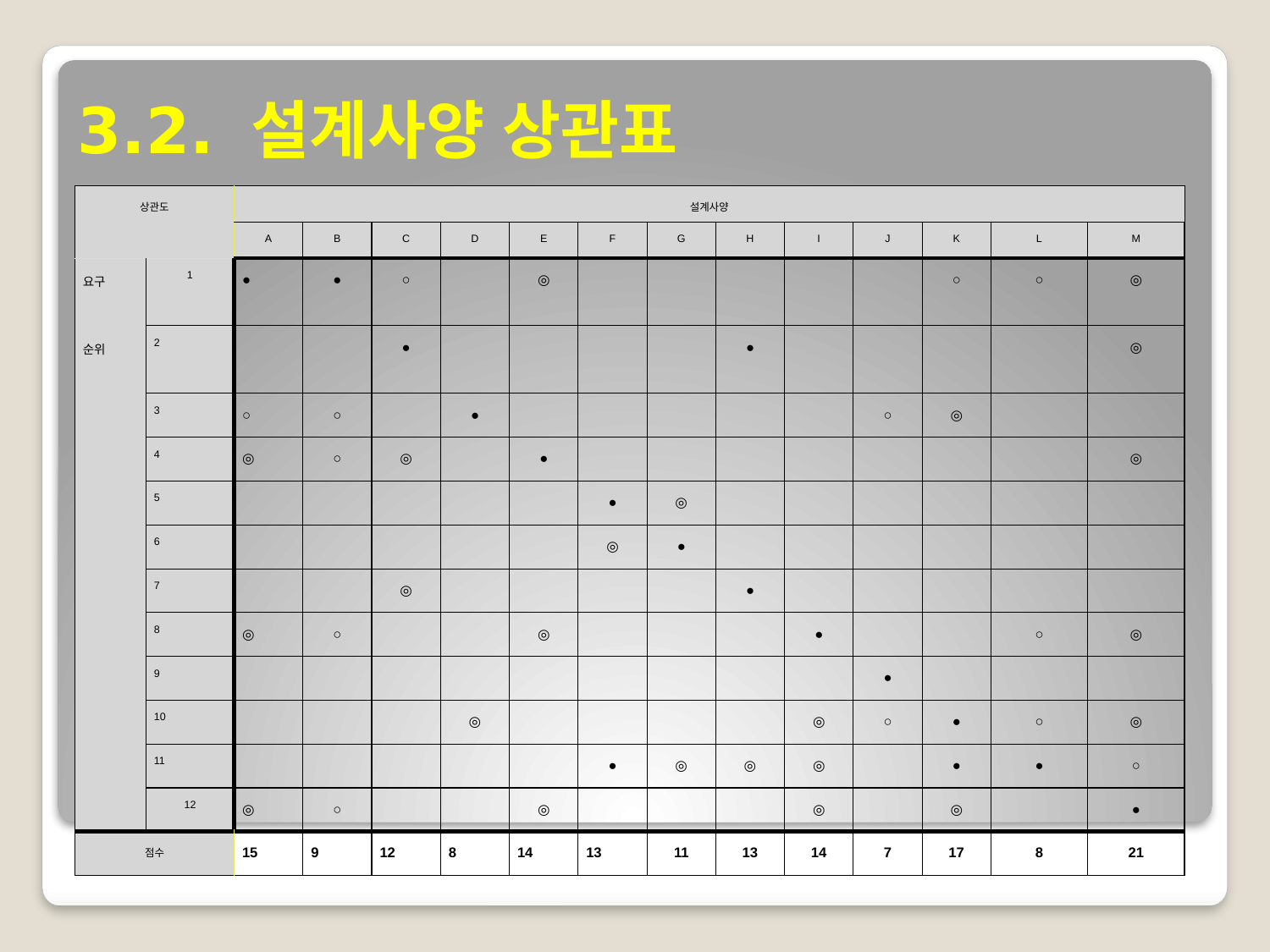

# 3.2. 설계사양 상관표
| 상관도 |  | 설계사양 |  |  |  |  |  |  |  |  |  |  |  |  |
| --- | --- | --- | --- | --- | --- | --- | --- | --- | --- | --- | --- | --- | --- | --- |
|  |  | A | B | C | D | E | F | G | H | I | J | K | L | M |
| 요구 | 1 | ● | ● | ○ |  | ◎ |  |  |  |  |  | ○ | ○ | ◎ |
| 순위 | 2 |  |  | ● |  |  |  |  | ● |  |  |  |  | ◎ |
|  | 3 | ○ | ○ |  | ● |  |  |  |  |  | ○ | ◎ |  |  |
|  | 4 | ◎ | ○ | ◎ |  | ● |  |  |  |  |  |  |  | ◎ |
|  | 5 |  |  |  |  |  | ● | ◎ |  |  |  |  |  |  |
|  | 6 |  |  |  |  |  | ◎ | ● |  |  |  |  |  |  |
|  | 7 |  |  | ◎ |  |  |  |  | ● |  |  |  |  |  |
|  | 8 | ◎ | ○ |  |  | ◎ |  |  |  | ● |  |  | ○ | ◎ |
|  | 9 |  |  |  |  |  |  |  |  |  | ● |  |  |  |
|  | 10 |  |  |  | ◎ |  |  |  |  | ◎ | ○ | ● | ○ | ◎ |
|  | 11 |  |  |  |  |  | ● | ◎ | ◎ | ◎ |  | ● | ● | ○ |
|  | 12 | ◎ | ○ |  |  | ◎ |  |  |  | ◎ |  | ◎ |  | ● |
| 점수 |  | 15 | 9 | 12 | 8 | 14 | 13 | 11 | 13 | 14 | 7 | 17 | 8 | 21 |